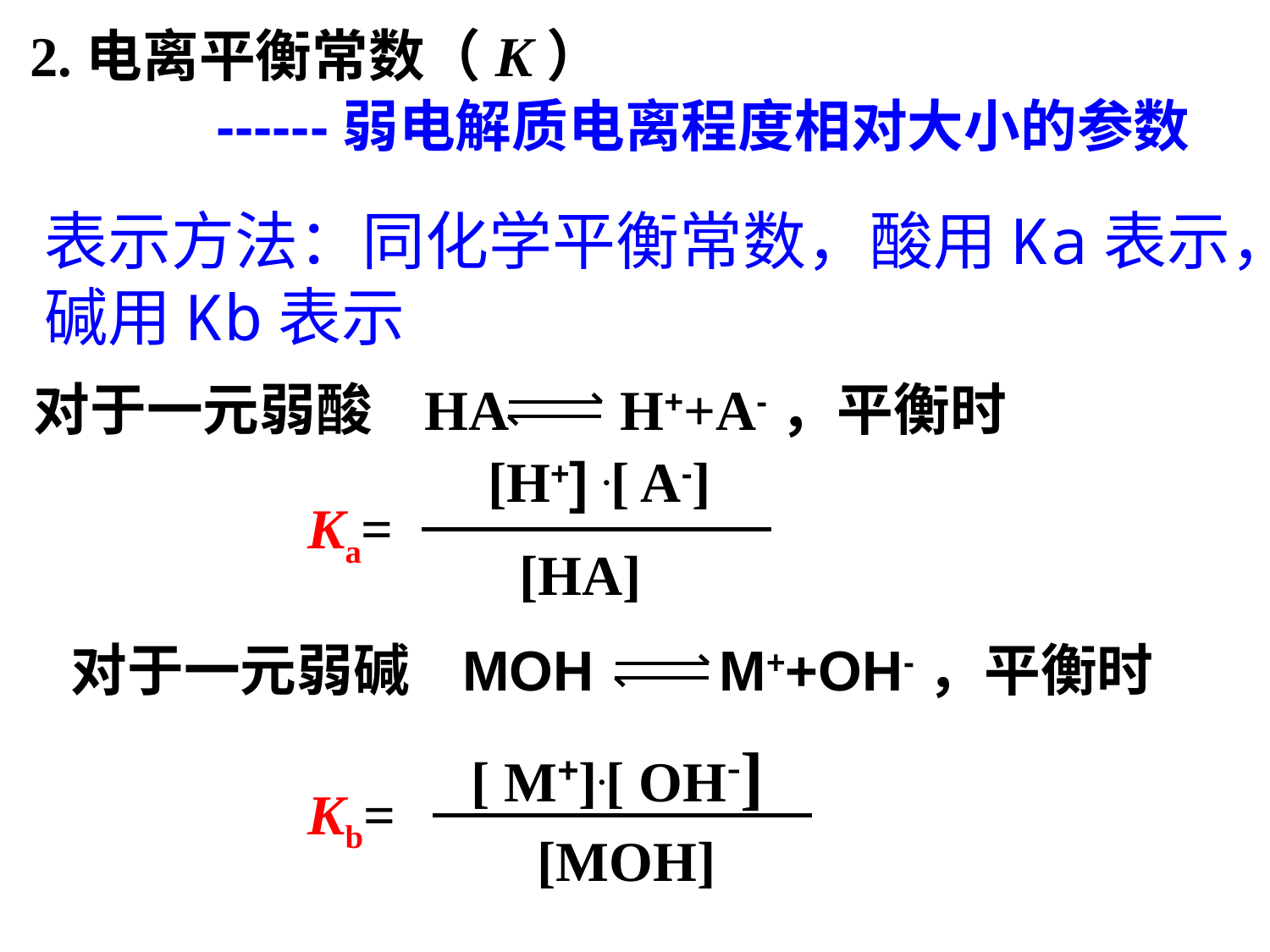

2.电离平衡常数（K）
             ------弱电解质电离程度相对大小的参数
表示方法：同化学平衡常数，酸用Ka表示，碱用Kb表示
对于一元弱酸   HA        H++A-，平衡时
   [H+] .[ A-]
Ka=
[HA]
对于一元弱碱   MOH        M++OH-，平衡时
 [ M+].[ OH-]
Kb=
[MOH]